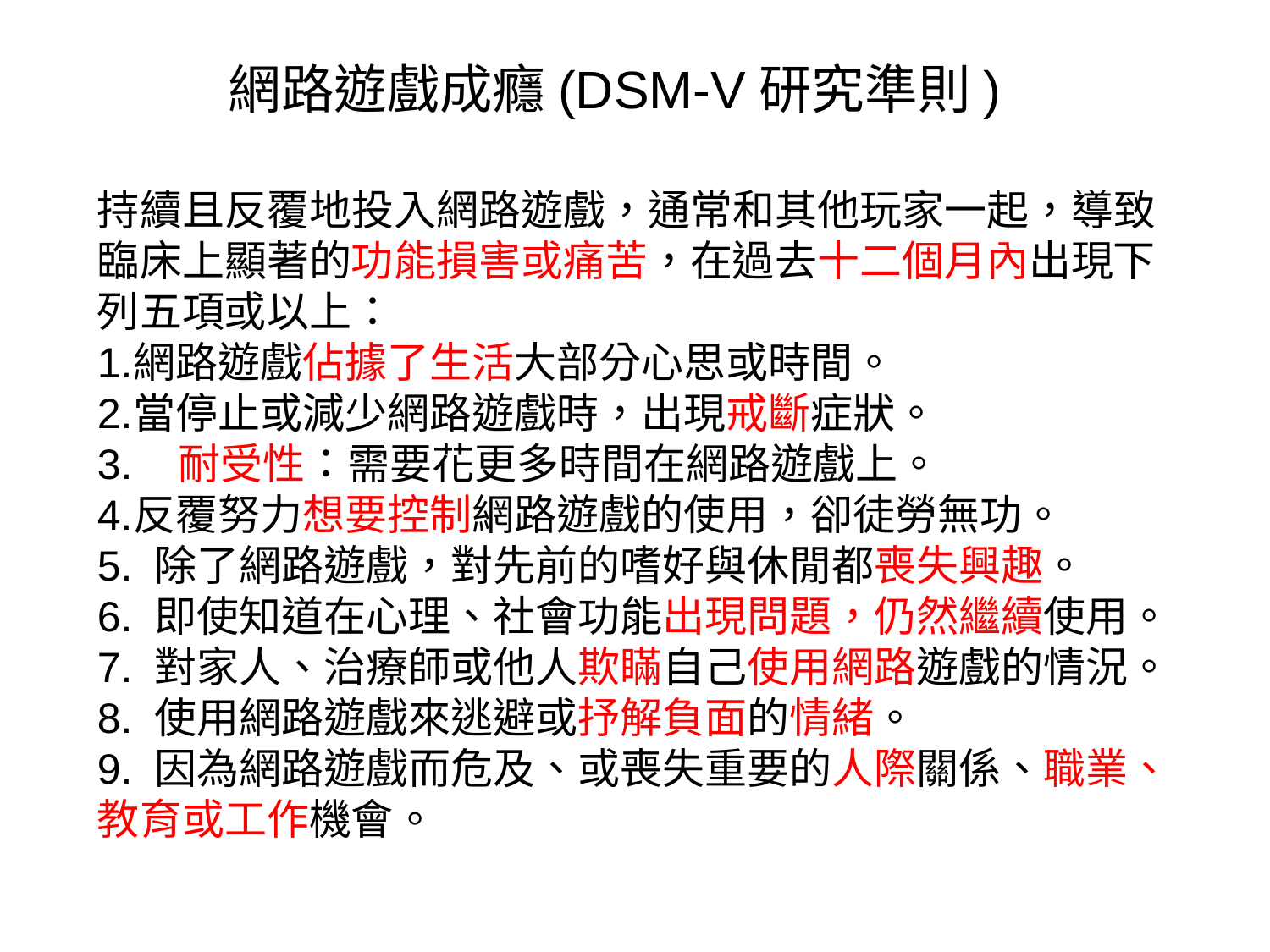

網路遊戲成癮(DSM-V研究準則)

持續且反覆地投入網路遊戲，通常和其他玩家一起，導致臨床上顯著的功能損害或痛苦，在過去十二個月內出現下列五項或以上：
網路遊戲佔據了生活大部分心思或時間。
當停止或減少網路遊戲時，出現戒斷症狀。
3.   耐受性：需要花更多時間在網路遊戲上。
反覆努力想要控制網路遊戲的使用，卻徒勞無功。
5. 除了網路遊戲，對先前的嗜好與休閒都喪失興趣。
6. 即使知道在心理、社會功能出現問題，仍然繼續使用。
7. 對家人、治療師或他人欺瞞自己使用網路遊戲的情況。
8. 使用網路遊戲來逃避或抒解負面的情緒。
9. 因為網路遊戲而危及、或喪失重要的人際關係、職業、教育或工作機會。